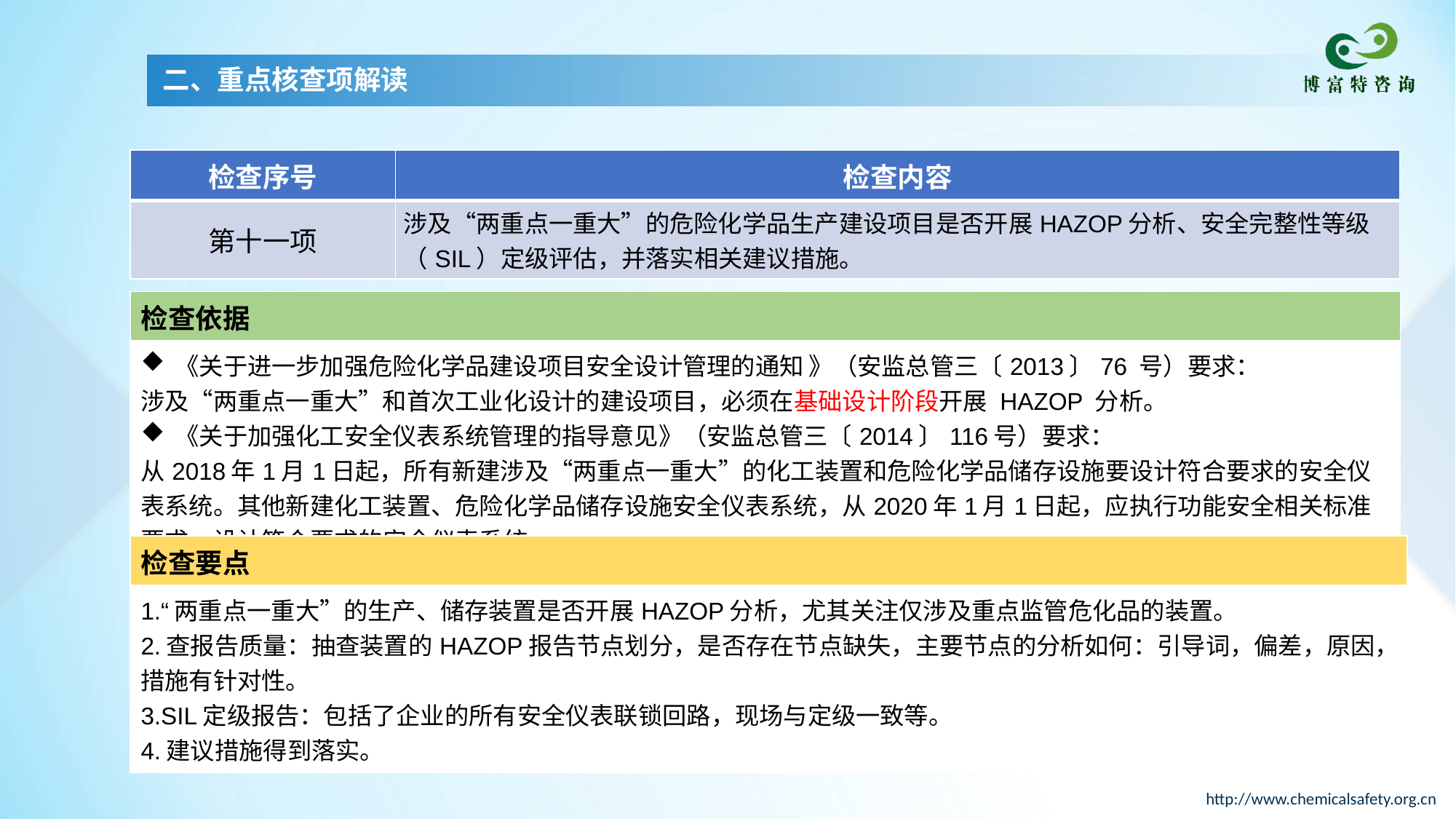

二、重点核查项解读

| 检查序号 | 检查内容 |
| --- | --- |
| 第十一项 | 涉及“两重点一重大”的危险化学品生产建设项目是否开展HAZOP分析、安全完整性等级（SIL）定级评估，并落实相关建议措施。 |
| 检查依据 |
| --- |
| 《关于进一步加强危险化学品建设项目安全设计管理的通知 》（安监总管三〔2013〕76 号）要求： 涉及“两重点一重大”和首次工业化设计的建设项目，必须在基础设计阶段开展 HAZOP 分析。 《关于加强化工安全仪表系统管理的指导意见》（安监总管三〔2014〕116号）要求： 从2018年1月1日起，所有新建涉及“两重点一重大”的化工装置和危险化学品储存设施要设计符合要求的安全仪表系统。其他新建化工装置、危险化学品储存设施安全仪表系统，从2020年1月1日起，应执行功能安全相关标准要求，设计符合要求的安全仪表系统。 |
| 检查要点 |
| --- |
| 1.“两重点一重大”的生产、储存装置是否开展HAZOP分析，尤其关注仅涉及重点监管危化品的装置。 2.查报告质量：抽查装置的HAZOP报告节点划分，是否存在节点缺失，主要节点的分析如何：引导词，偏差，原因，措施有针对性。 3.SIL定级报告：包括了企业的所有安全仪表联锁回路，现场与定级一致等。 4.建议措施得到落实。 |